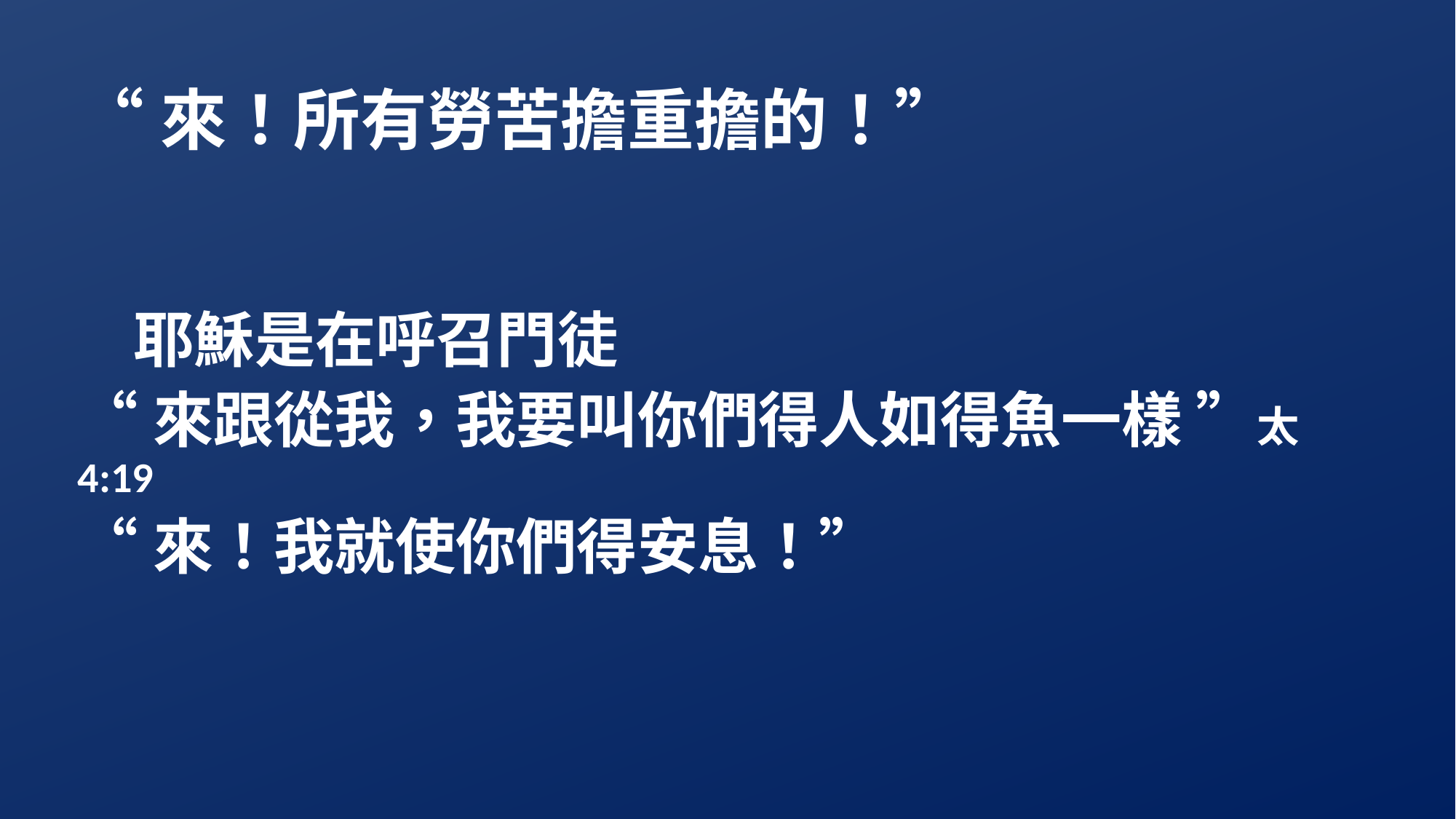

# “來！所有勞苦擔重擔的！”

   耶穌是在呼召門徒
“來跟從我，我要叫你們得人如得魚一樣 ”太4:19
“來！我就使你們得安息！”